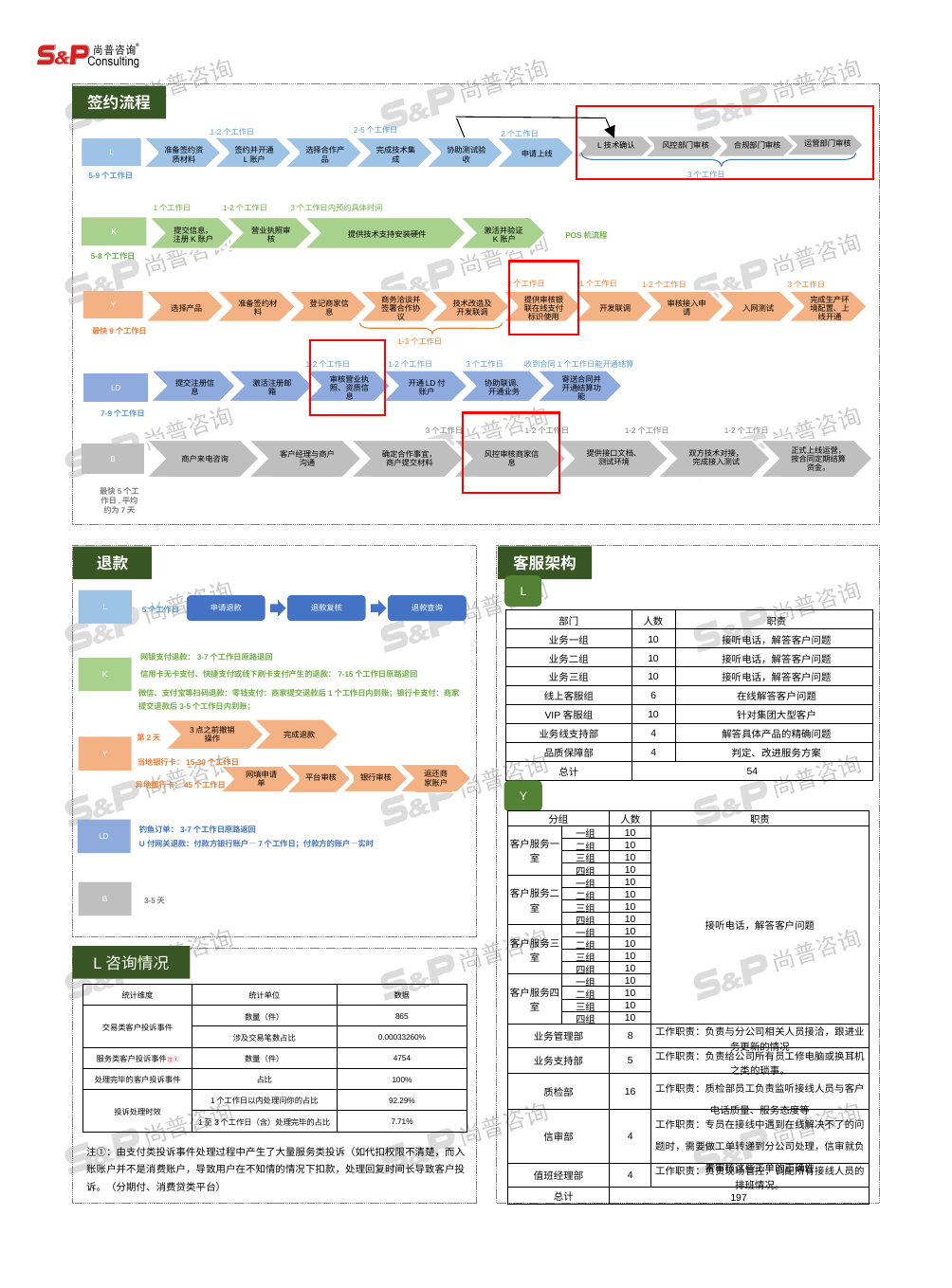

签约流程

2-5个工作日
1-2个工作日
2个工作日

运营部门审核

合规部门审核
L技术确认
风控部门审核

准备签约资质材料

签约并开通L账户

选择合作产品

完成技术集成

协助测试验收

申请上线
L
3个工作日
5-9个工作日
1个工作日
1-2个工作日
3个工作日内预约具体时间

提交信息，注册K账户

营业执照审核

提供技术支持安装硬件

激活并验证K账户
K
POS机流程
5-8个工作日

2个工作日
1个工作日
1-2个工作日
3个工作日
Y

选择产品

准备签约材料

登记商家信息

商务洽谈并签署合作协议

技术改造及开发联调

提供审核银联在线支付标识使用

开发联调

审核接入申请

入网测试

完成生产环境配置、上线开通
最快9个工作日
1-3个工作日

1-2个工作日
1-2个工作日
3个工作日
收到合同1个工作日能开通结算

提交注册信息

激活注册邮箱

审核营业执照、资质信息

开通LD付账户

协助联调、开通业务

寄送合同并开通结算功能
LD
7-9个工作日

3个工作日
1-2个工作日
1-2个工作日
1-2个工作日

商户来电咨询

客户经理与商户沟通

确定合作事宜，商户提交材料

风控审核商家信息

提供接口文档、测试环境

双方技术对接，完成接入测试

正式上线运营，按合同定期结算资金。
B
最快5个工作日,平均约为7天

客服架构
退款
L
L
5个工作日
申请退款
退款复核
退款查询

| 部门 | 人数 | 职责 |
| --- | --- | --- |
| 业务一组 | 10 | 接听电话，解答客户问题 |
| 业务二组 | 10 | 接听电话，解答客户问题 |
| 业务三组 | 10 | 接听电话，解答客户问题 |
| 线上客服组 | 6 | 在线解答客户问题 |
| VIP客服组 | 10 | 针对集团大型客户 |
| 业务线支持部 | 4 | 解答具体产品的精确问题 |
| 品质保障部 | 4 | 判定、改进服务方案 |
| 总计 | 54 |  |
网银支付退款：3-7个工作日原路退回
K
信用卡无卡支付、快捷支付或线下刷卡支付产生的退款：7-15个工作日原路退回
微信、支付宝等扫码退款：零钱支付：商家提交退款后1个工作日内到账；银行卡支付：商家提交退款后3-5个工作日内到账；

完成退款

3点之前撤销操作
第2天
Y
当地银行卡：15-30个工作日
异地银行卡：45个工作日

返还商家账户
平台审核
银行审核

网填申请单
Y
| 分组 |  | 人数 | 职责 |
| --- | --- | --- | --- |
| 客户服务一室 | 一组 | 10 | 接听电话，解答客户问题 |
|  | 二组 | 10 |  |
|  | 三组 | 10 |  |
|  | 四组 | 10 |  |
| 客户服务二室 | 一组 | 10 |  |
|  | 二组 | 10 |  |
|  | 三组 | 10 |  |
|  | 四组 | 10 |  |
| 客户服务三室 | 一组 | 10 |  |
|  | 二组 | 10 |  |
|  | 三组 | 10 |  |
|  | 四组 | 10 |  |
| 客户服务四室 | 一组 | 10 |  |
|  | 二组 | 10 |  |
|  | 三组 | 10 |  |
|  | 四组 | 10 |  |
| 业务管理部 |  | 8 | 工作职责：负责与分公司相关人员接洽，跟进业务更新的情况 |
| 业务支持部 |  | 5 | 工作职责：负责给公司所有员工修电脑或换耳机之类的琐事。 |
| 质检部 |  | 16 | 工作职责：质检部员工负责监听接线人员与客户电话质量、服务态度等 |
| 信审部 |  | 4 | 工作职责：专员在接线中遇到在线解决不了的问题时，需要做工单转递到分公司处理，信审就负责审核这些工单的正确性 |
| 值班经理部 |  | 4 | 工作职责：负责现场管控，调配所有接线人员的排班情况。 |
| 总计 |  | 197 |  |
钓鱼订单：3-7个工作日原路返回
U付网关退款：付款方银行账户—7个工作日；付款方的账户—实时
LD
B
3-5天

L咨询情况
| 统计维度 | 统计单位 | 数据 |
| --- | --- | --- |
| 交易类客户投诉事件 | 数量（件） | 865 |
|  | 涉及交易笔数占比 | 0.00033260% |
| 服务类客户投诉事件注① | 数量（件） | 4754 |
| 处理完毕的客户投诉事件 | 占比 | 100% |
| 投诉处理时效 | 1个工作日以内处理问你的占比 | 92.29% |
|  | 1至3个工作日（含）处理完毕的占比 | 7.71% |
注①：由支付类投诉事件处理过程中产生了大量服务类投诉（如代扣权限不清楚，而入账账户并不是消费账户，导致用户在不知情的情况下扣款，处理回复时间长导致客户投诉。（分期付、消费贷类平台）